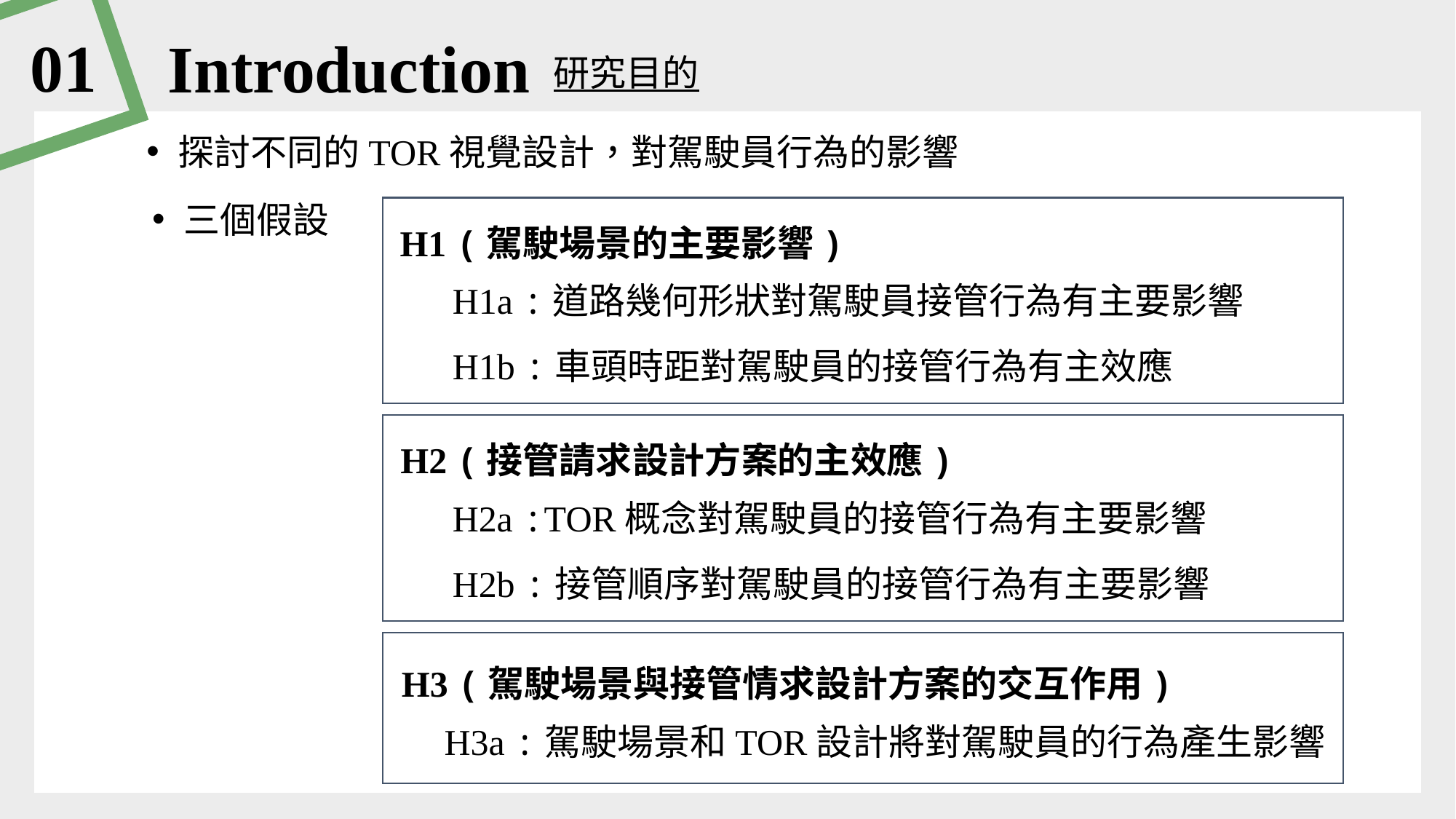

01
Introduction
研究目的

探討不同的TOR視覺設計，對駕駛員行為的影響
三個假設

H1 (駕駛場景的主要影響)
H1a :道路幾何形狀對駕駛員接管行為有主要影響
H1b :車頭時距對駕駛員的接管行為有主效應

H2 (接管請求設計方案的主效應)
H2a :TOR概念對駕駛員的接管行為有主要影響
H2b :接管順序對駕駛員的接管行為有主要影響

H3 (駕駛場景與接管情求設計方案的交互作用)
H3a :駕駛場景和TOR設計將對駕駛員的行為產生影響